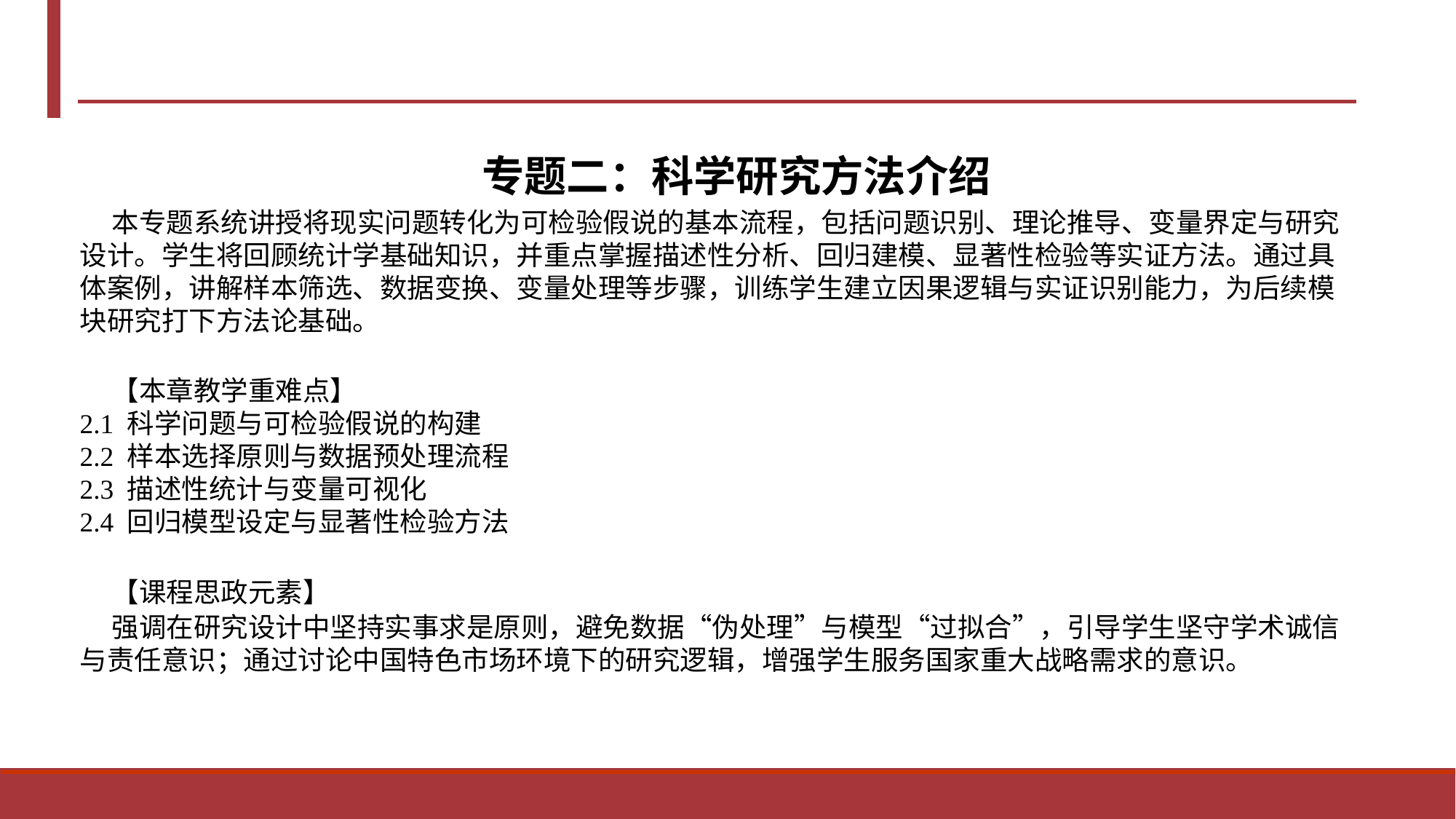

专题二：科学研究方法介绍
本专题系统讲授将现实问题转化为可检验假说的基本流程，包括问题识别、理论推导、变量界定与研究设计。学生将回顾统计学基础知识，并重点掌握描述性分析、回归建模、显著性检验等实证方法。通过具体案例，讲解样本筛选、数据变换、变量处理等步骤，训练学生建立因果逻辑与实证识别能力，为后续模块研究打下方法论基础。

【本章教学重难点】
2.1 科学问题与可检验假说的构建
2.2 样本选择原则与数据预处理流程
2.3 描述性统计与变量可视化
2.4 回归模型设定与显著性检验方法

【课程思政元素】
强调在研究设计中坚持实事求是原则，避免数据“伪处理”与模型“过拟合”，引导学生坚守学术诚信与责任意识；通过讨论中国特色市场环境下的研究逻辑，增强学生服务国家重大战略需求的意识。